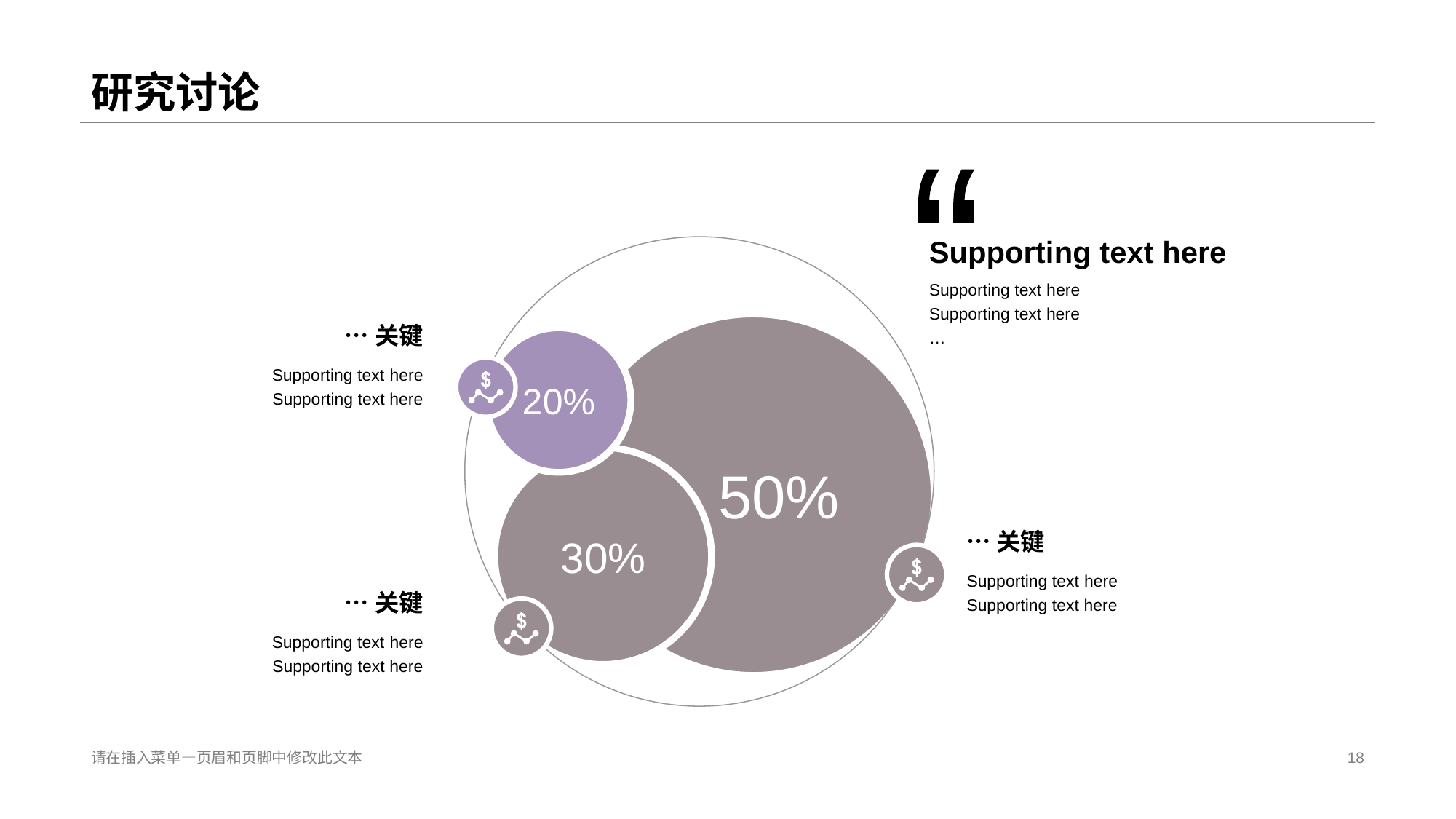

# 研究讨论
“
Supporti ng text here

Supporting text h ere
Supporting text here
…
…关键
    50%
2 0%
Supporting text  here
Supporting text here

3 0%
…关键

Supporting text  here
Supporting text here
…关键

Supporting text  here
Supporting text here
请在插入菜单—页眉和页脚中修改此文本
18